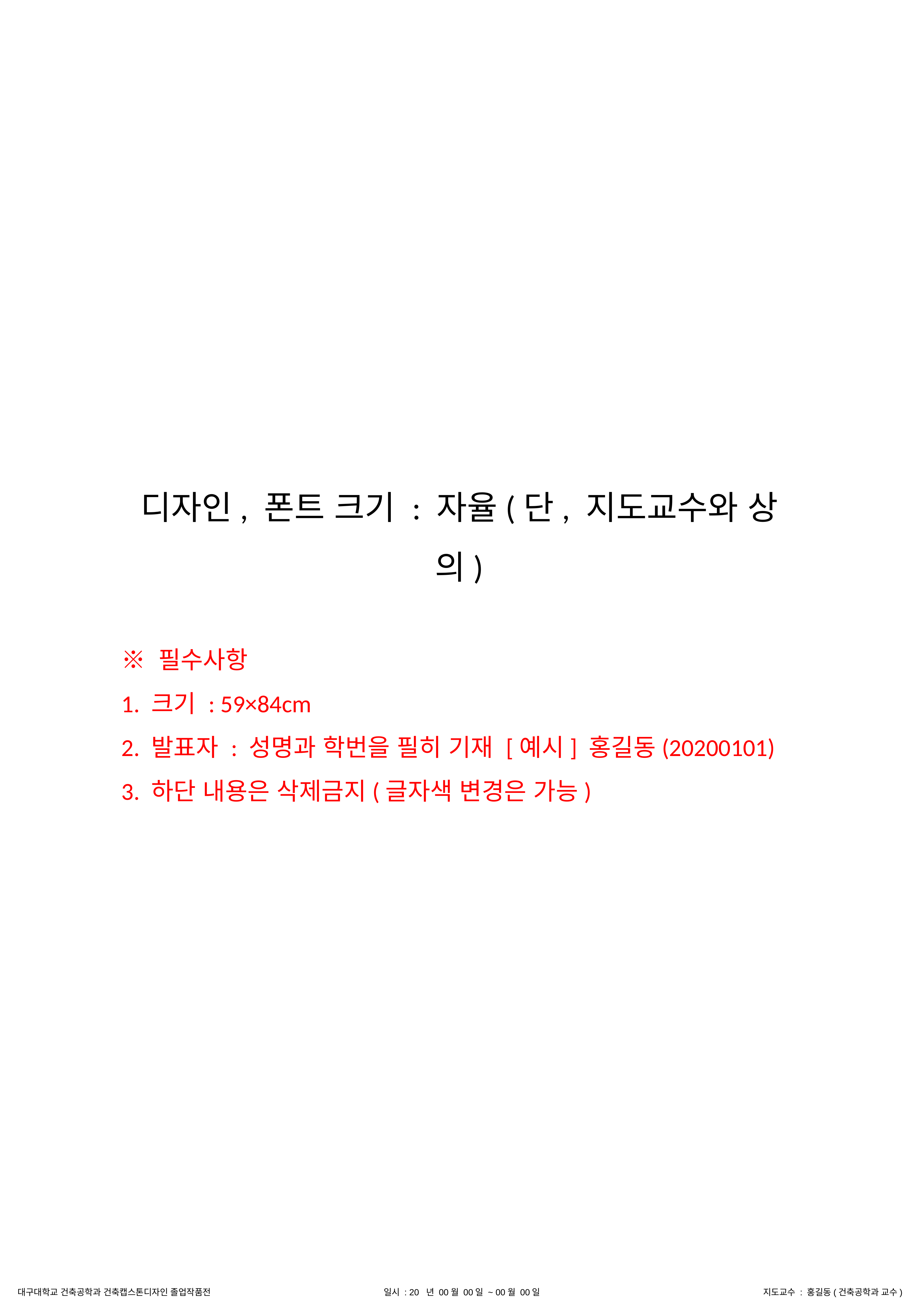

디자인, 폰트 크기 : 자율(단, 지도교수와 상의)

※ 필수사항
1. 크기 : 59×84cm
2. 발표자 : 성명과 학번을 필히 기재 [예시] 홍길동(20200101)
3. 하단 내용은 삭제금지(글자색 변경은 가능)
대구대학교 건축공학과 건축캡스톤디자인 졸업작품전
일시 : 20  년 00월 00일 ~ 00월 00일
지도교수 : 홍길동(건축공학과 교수)